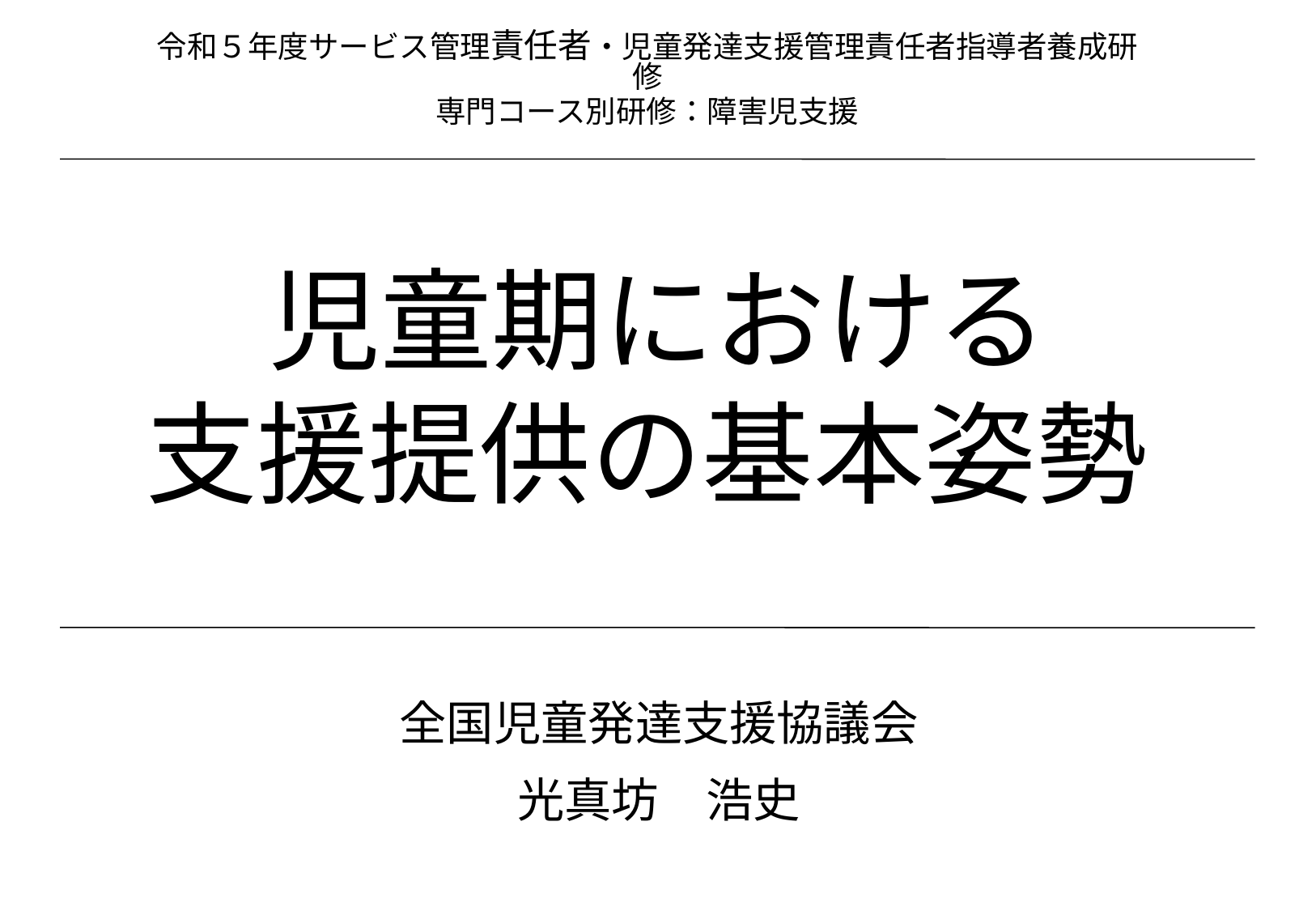

令和５年度サービス管理責任者・児童発達支援管理責任者指導者養成研修
専門コース別研修：障害児支援
児童期における
支援提供の基本姿勢

全国児童発達支援協議会
光真坊　浩史